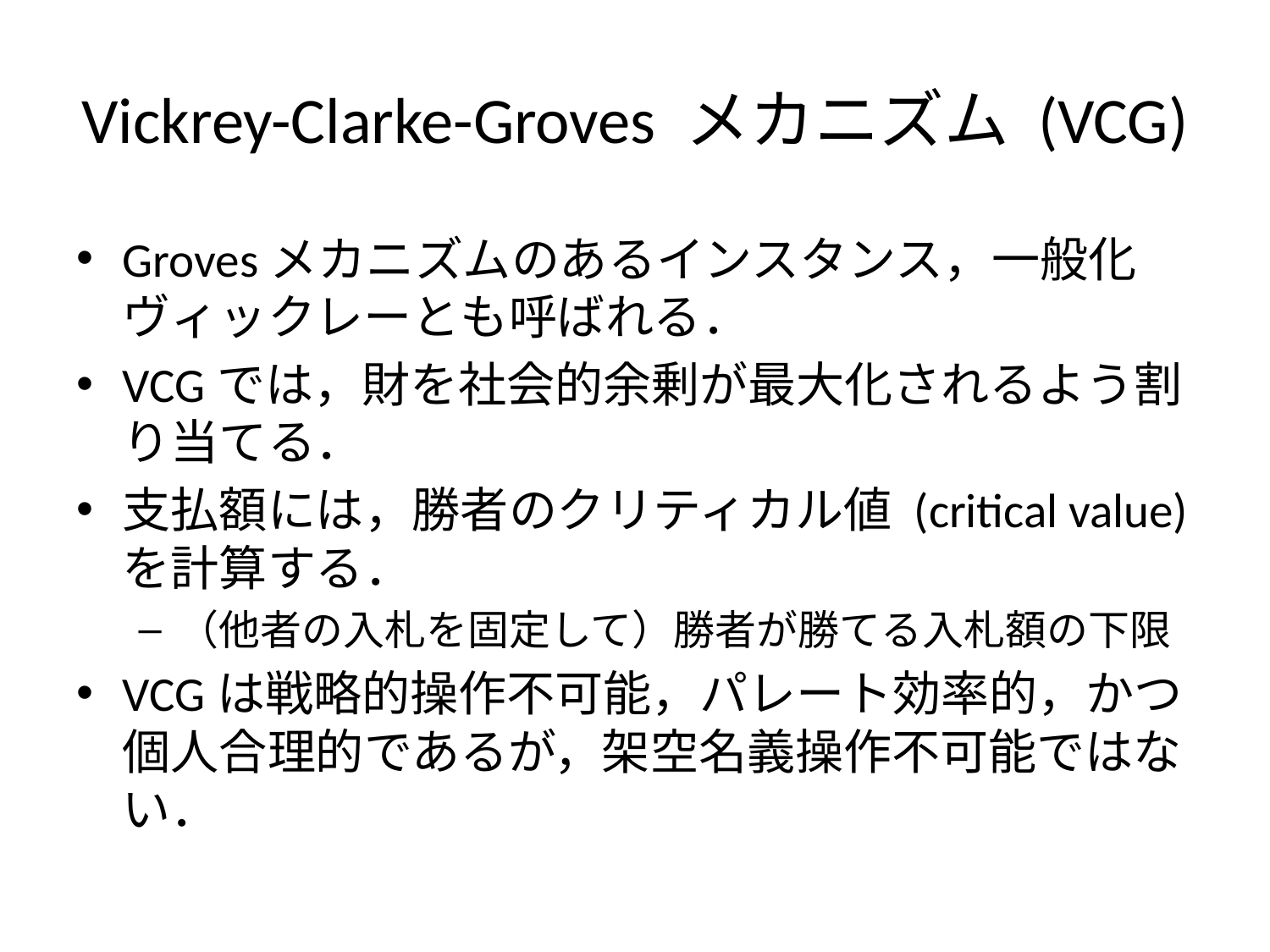

# Vickrey-Clarke-Groves メカニズム (VCG)
Grovesメカニズムのあるインスタンス，一般化ヴィックレーとも呼ばれる．
VCGでは，財を社会的余剰が最大化されるよう割り当てる．
支払額には，勝者のクリティカル値 (critical value) を計算する．
（他者の入札を固定して）勝者が勝てる入札額の下限
VCGは戦略的操作不可能，パレート効率的，かつ個人合理的であるが，架空名義操作不可能ではない．